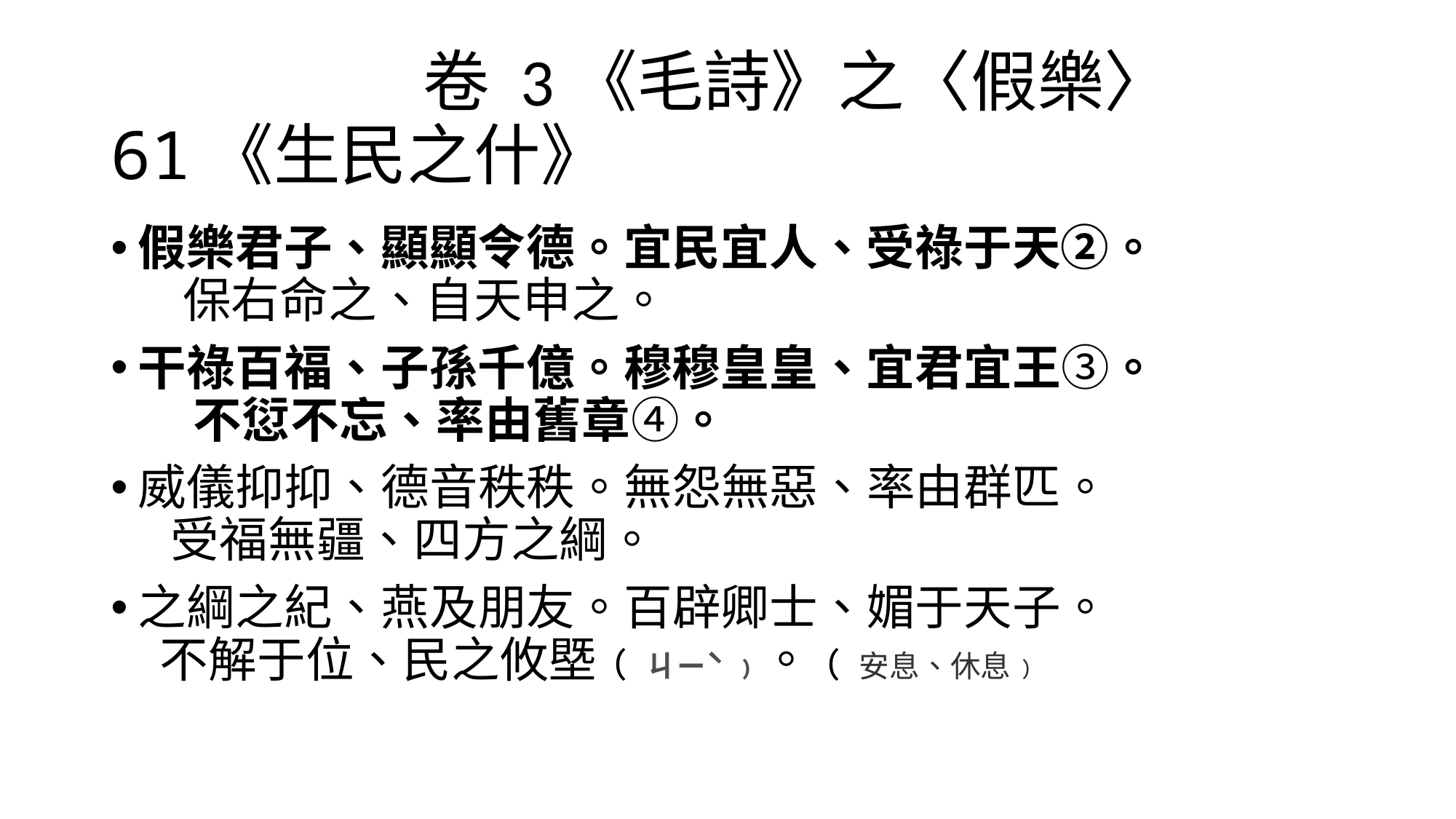

# 卷 3《毛詩》之〈假樂〉 61《生民之什》
假樂君子、顯顯令德。宜民宜人、受祿于天②。                     保右命之、自天申之。
干祿百福、子孫千億。穆穆皇皇、宜君宜王③。                      不愆不忘、率由舊章④。
威儀抑抑、德音秩秩。無怨無惡、率由群匹。                         受福無疆、四方之綱。
之綱之紀、燕及朋友。百辟卿士、媚于天子。                        不解于位、民之攸塈﹙ㄐㄧˋ ﹚。﹙安息、休息﹚